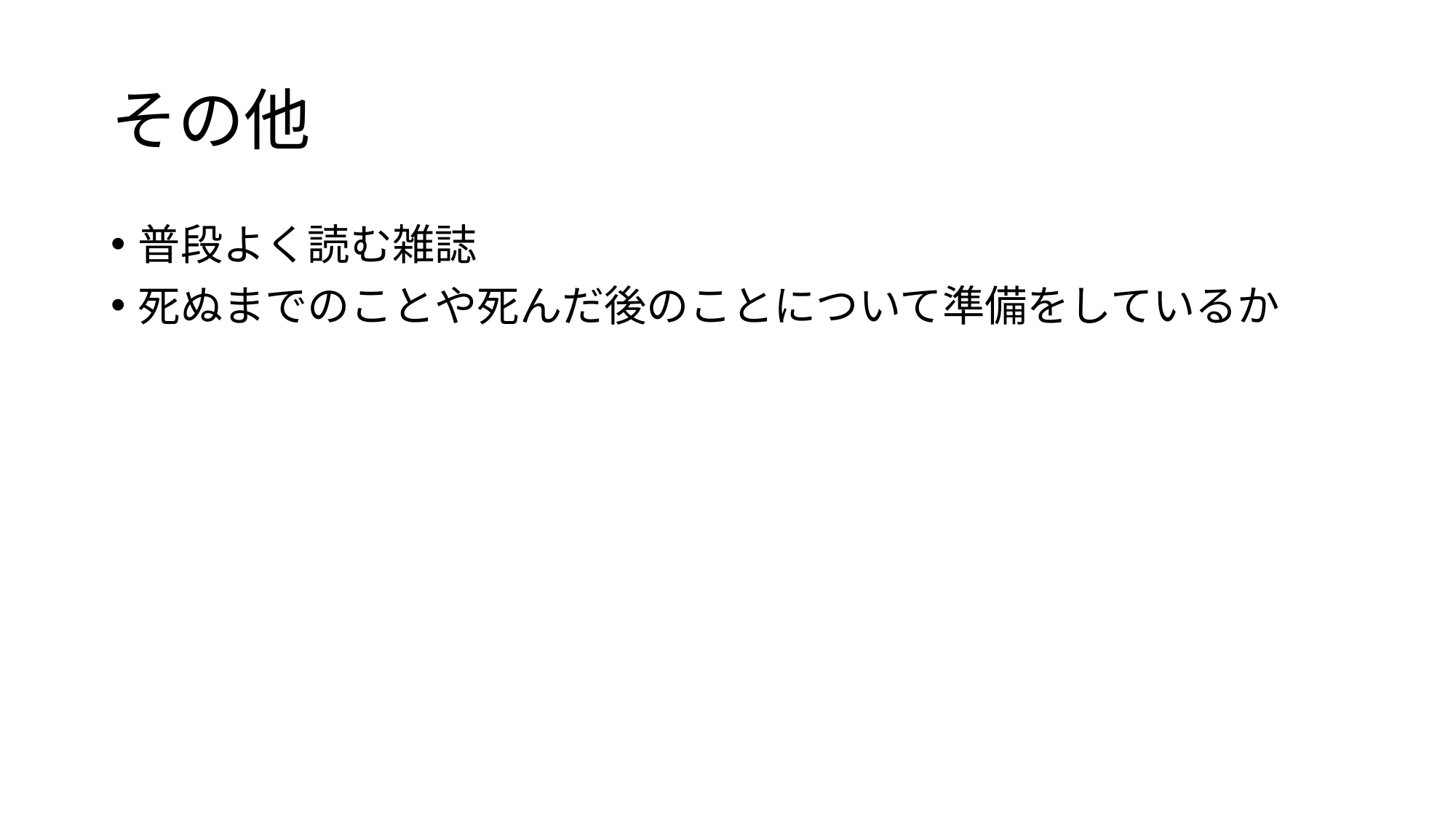

# その他
普段よく読む雑誌
死ぬまでのことや死んだ後のことについて準備をしているか